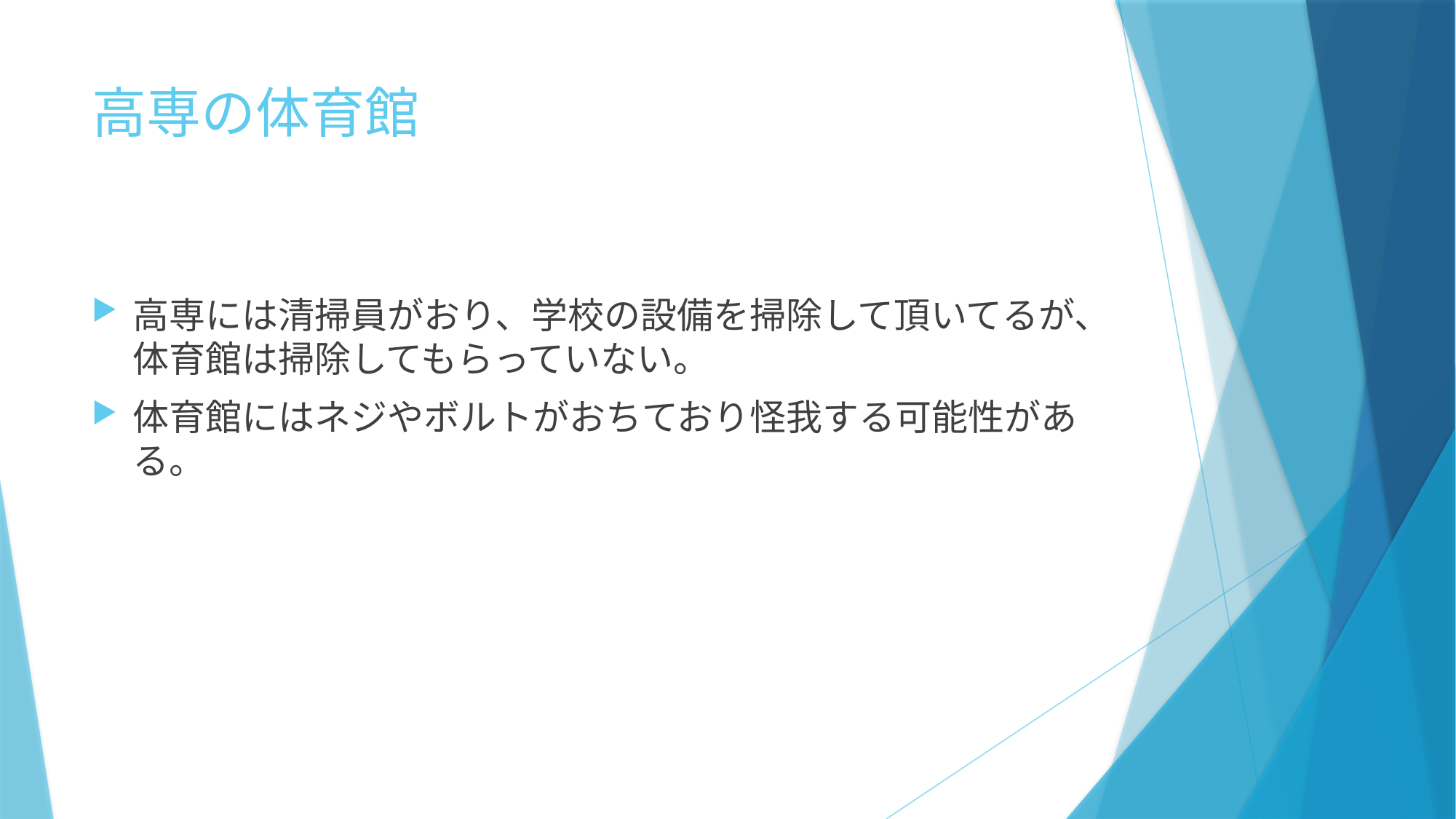

# 高専の体育館
高専には清掃員がおり、学校の設備を掃除して頂いてるが、体育館は掃除してもらっていない。
体育館にはネジやボルトがおちており怪我する可能性がある。